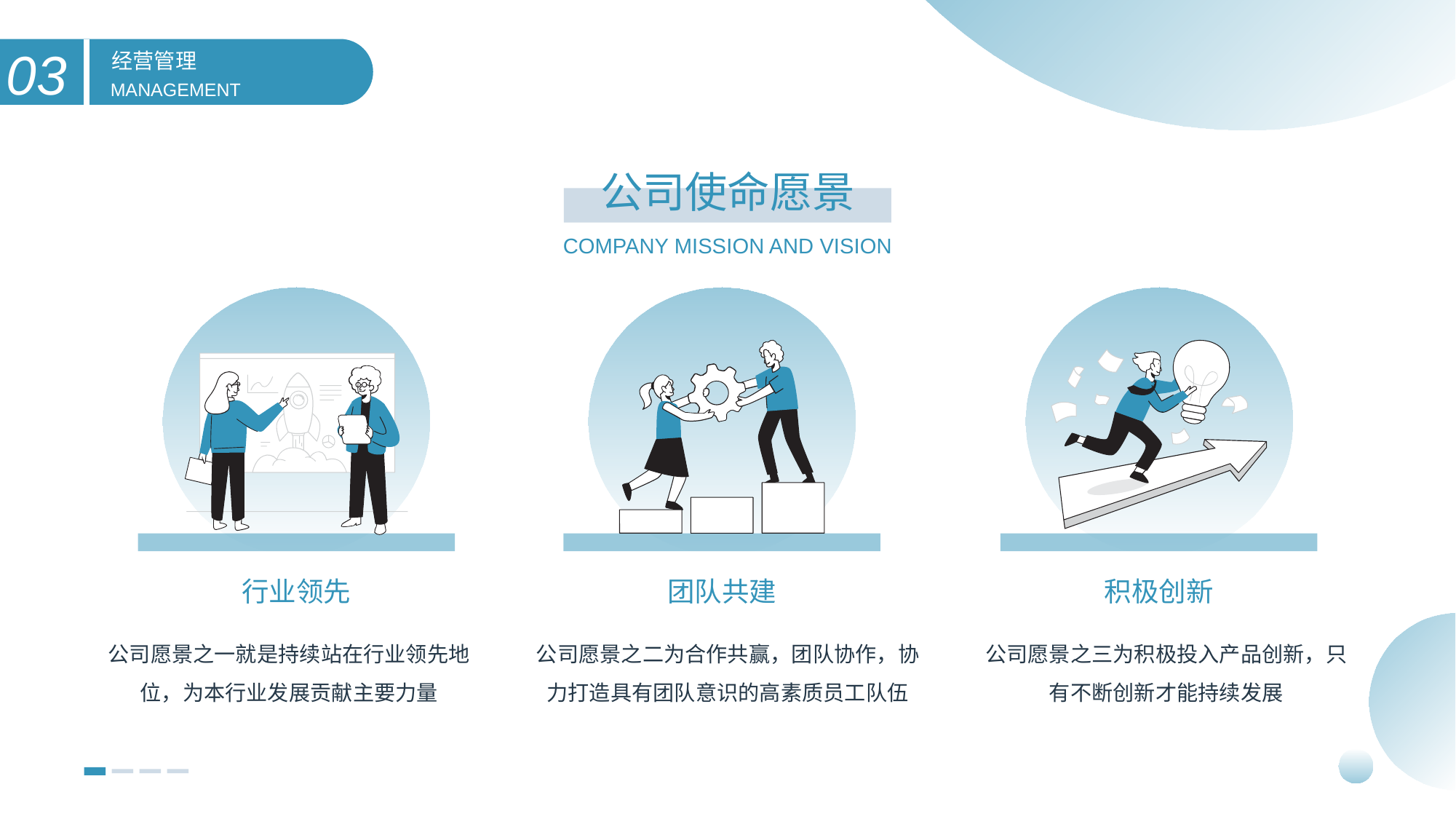

经营管理
MANAGEMENT
公司使命愿景

COMPANY MISSION AND VISION

行业领先
团队共建
积极创新
公司愿景之一就是持续站在行业领先地位，为本行业发展贡献主要力量
公司愿景之二为合作共赢，团队协作，协力打造具有团队意识的高素质员工队伍
公司愿景之三为积极投入产品创新，只有不断创新才能持续发展